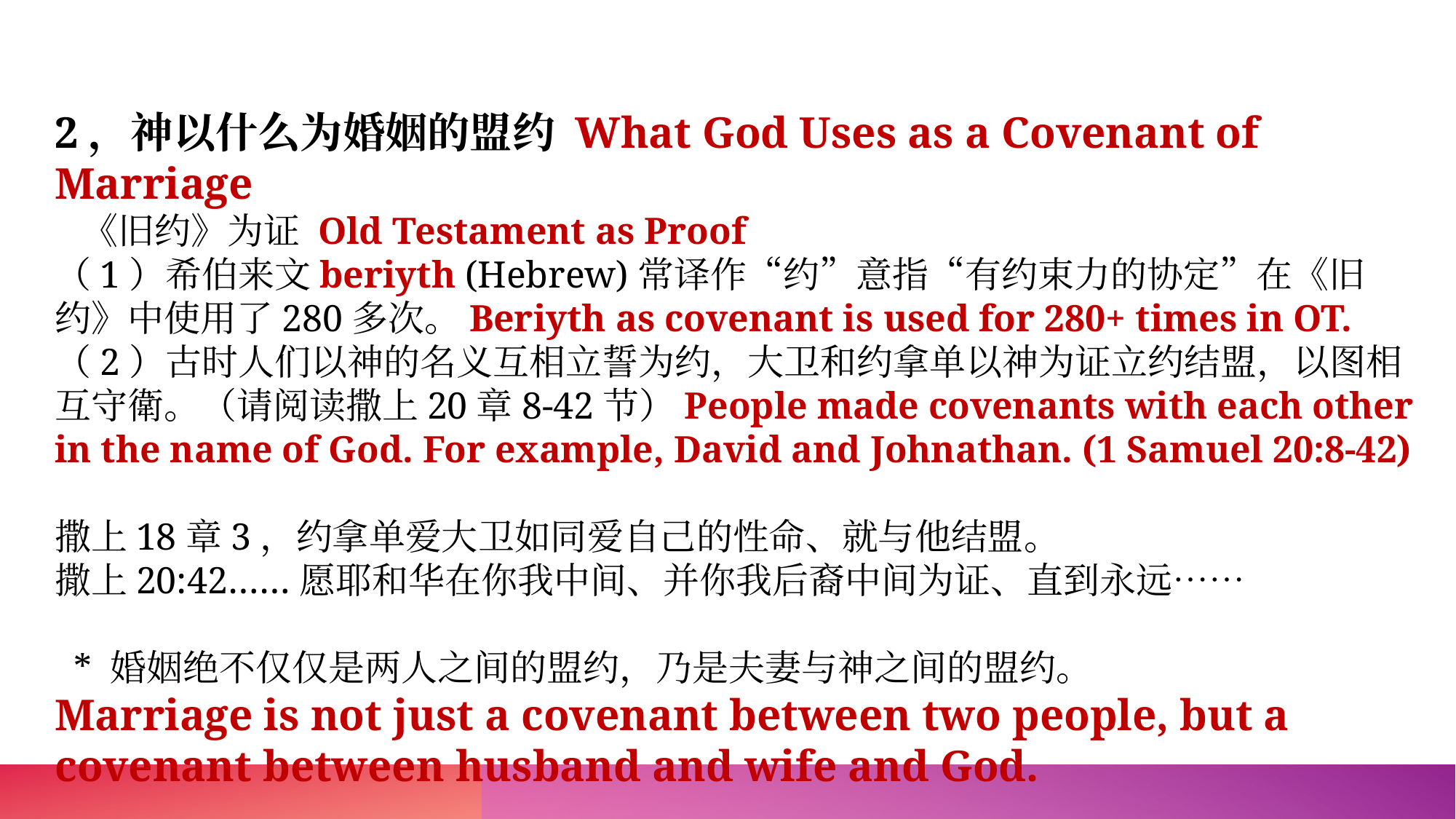

2，神以什么为婚姻的盟约 What God Uses as a Covenant of Marriage
  《旧约》为证 Old Testament as Proof
（1）希伯来文beriyth (Hebrew)常译作“约”意指“有约束力的协定”在《旧约》中使用了280多次。Beriyth as covenant is used for 280+ times in OT.
（2）古时人们以神的名义互相立誓为约，大卫和约拿单以神为证立约结盟，以图相互守衛。（请阅读撒上20章8-42节）People made covenants with each other in the name of God. For example, David and Johnathan. (1 Samuel 20:8-42)

撒上18章3，约拿单爱大卫如同爱自己的性命、就与他结盟。
撒上20:42……愿耶和华在你我中间、并你我后裔中间为证、直到永远……

  * 婚姻绝不仅仅是两人之间的盟约，乃是夫妻与神之间的盟约。
Marriage is not just a covenant between two people, but a covenant between husband and wife and God.